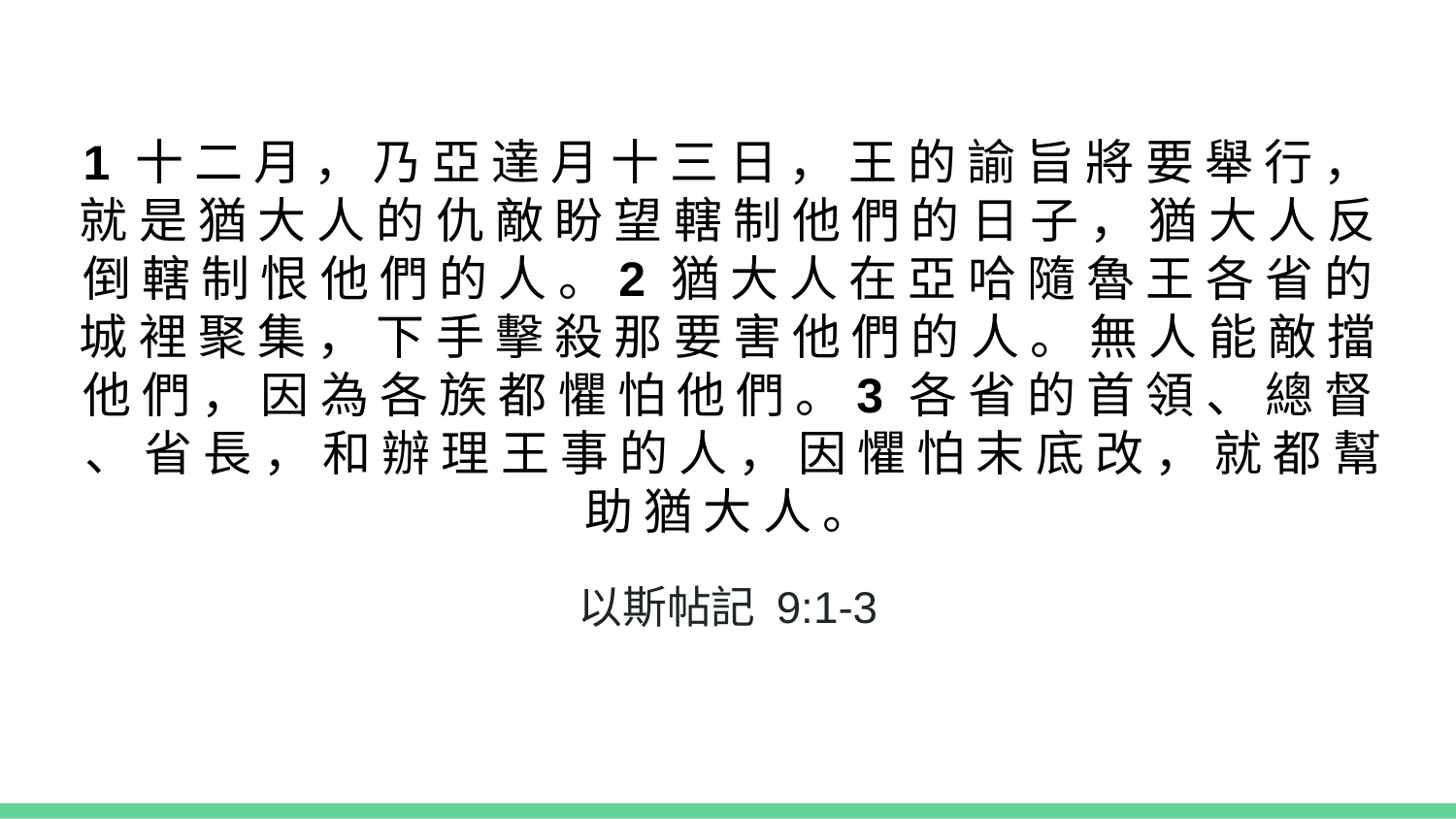

# 1 十 二 月 ， 乃 亞 達 月 十 三 日 ， 王 的 諭 旨 將 要 舉 行 ， 就 是 猶 大 人 的 仇 敵 盼 望 轄 制 他 們 的 日 子 ， 猶 大 人 反 倒 轄 制 恨 他 們 的 人 。2 猶 大 人 在 亞 哈 隨 魯 王 各 省 的 城 裡 聚 集 ， 下 手 擊 殺 那 要 害 他 們 的 人 。 無 人 能 敵 擋 他 們 ， 因 為 各 族 都 懼 怕 他 們 。3 各 省 的 首 領 、 總 督 、 省 長 ， 和 辦 理 王 事 的 人 ， 因 懼 怕 末 底 改 ， 就 都 幫 助 猶 大 人 。
以斯帖記 9:1-3